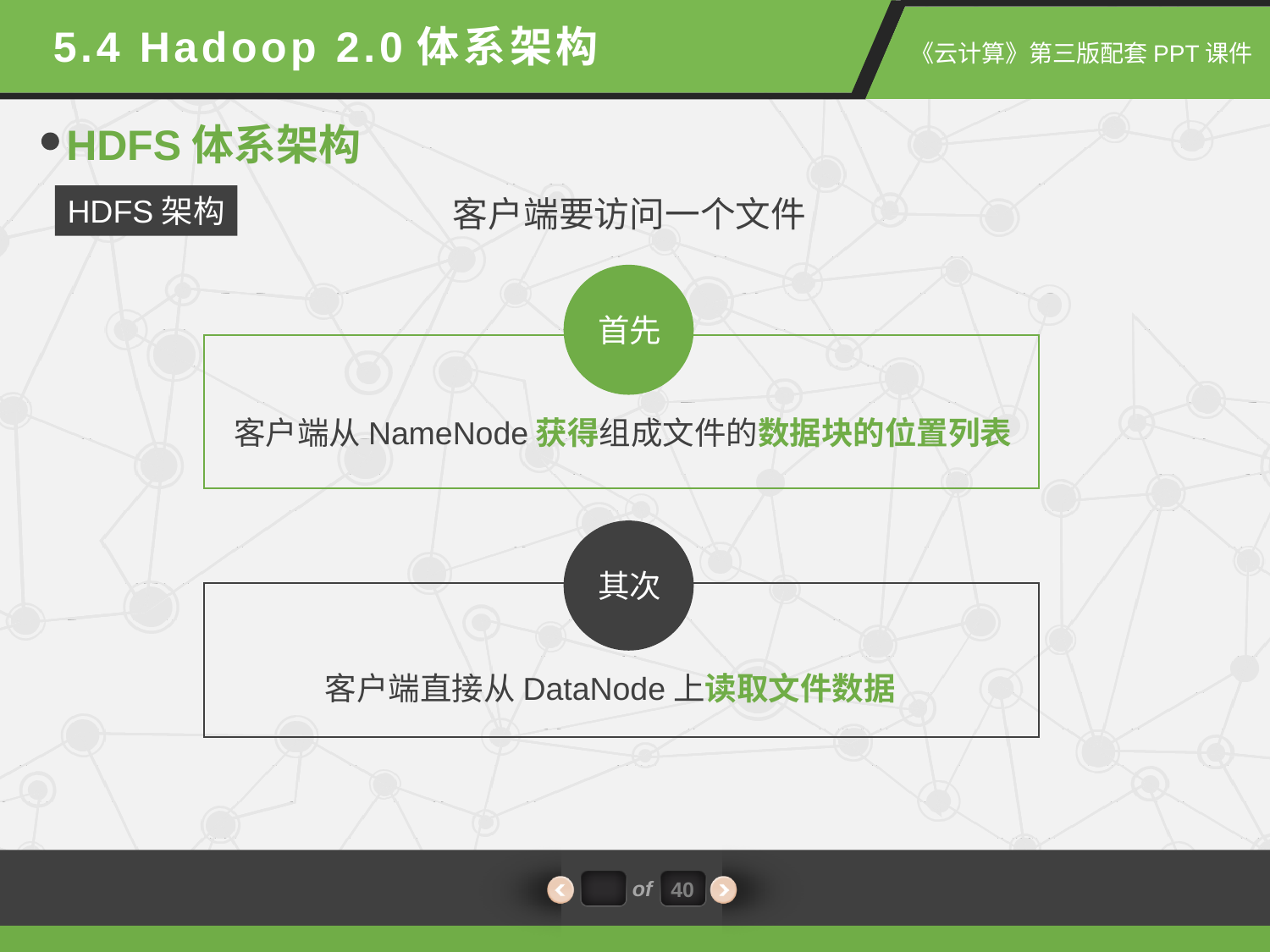

5.4 Hadoop 2.0体系架构
HDFS体系架构

HDFS架构
客户端要访问一个文件

首先

客户端从NameNode获得组成文件的数据块的位置列表

其次

客户端直接从DataNode上读取文件数据
13